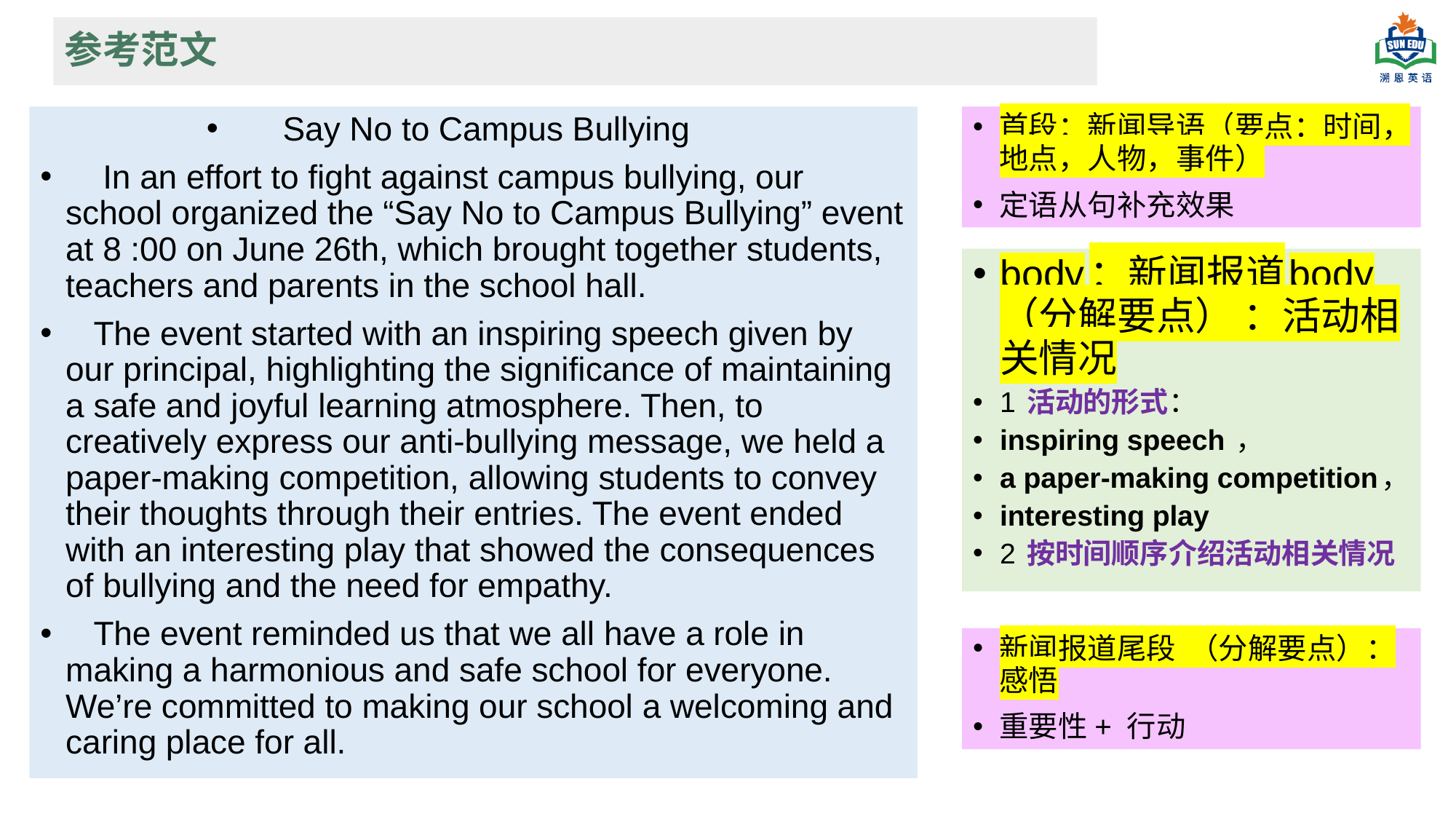

参考范文
Say No to Campus Bullying
    In an effort to fight against campus bullying, our school organized the “Say No to Campus Bullying” event at 8 :00 on June 26th, which brought together students, teachers and parents in the school hall.
   The event started with an inspiring speech given by our principal, highlighting the significance of maintaining a safe and joyful learning atmosphere. Then, to creatively express our anti-bullying message, we held a paper-making competition, allowing students to convey their thoughts through their entries. The event ended with an interesting play that showed the consequences of bullying and the need for empathy.
   The event reminded us that we all have a role in making a harmonious and safe school for everyone. We’re committed to making our school a welcoming and caring place for all.

首段：新闻导语（要点：时间，地点，人物，事件）
定语从句补充效果
body：新闻报道body （分解要点） ：活动相关情况
1 活动的形式：
inspiring speech ，
a paper-making competition，
interesting play
2 按时间顺序介绍活动相关情况
新闻报道尾段  （分解要点）：感悟
重要性+ 行动